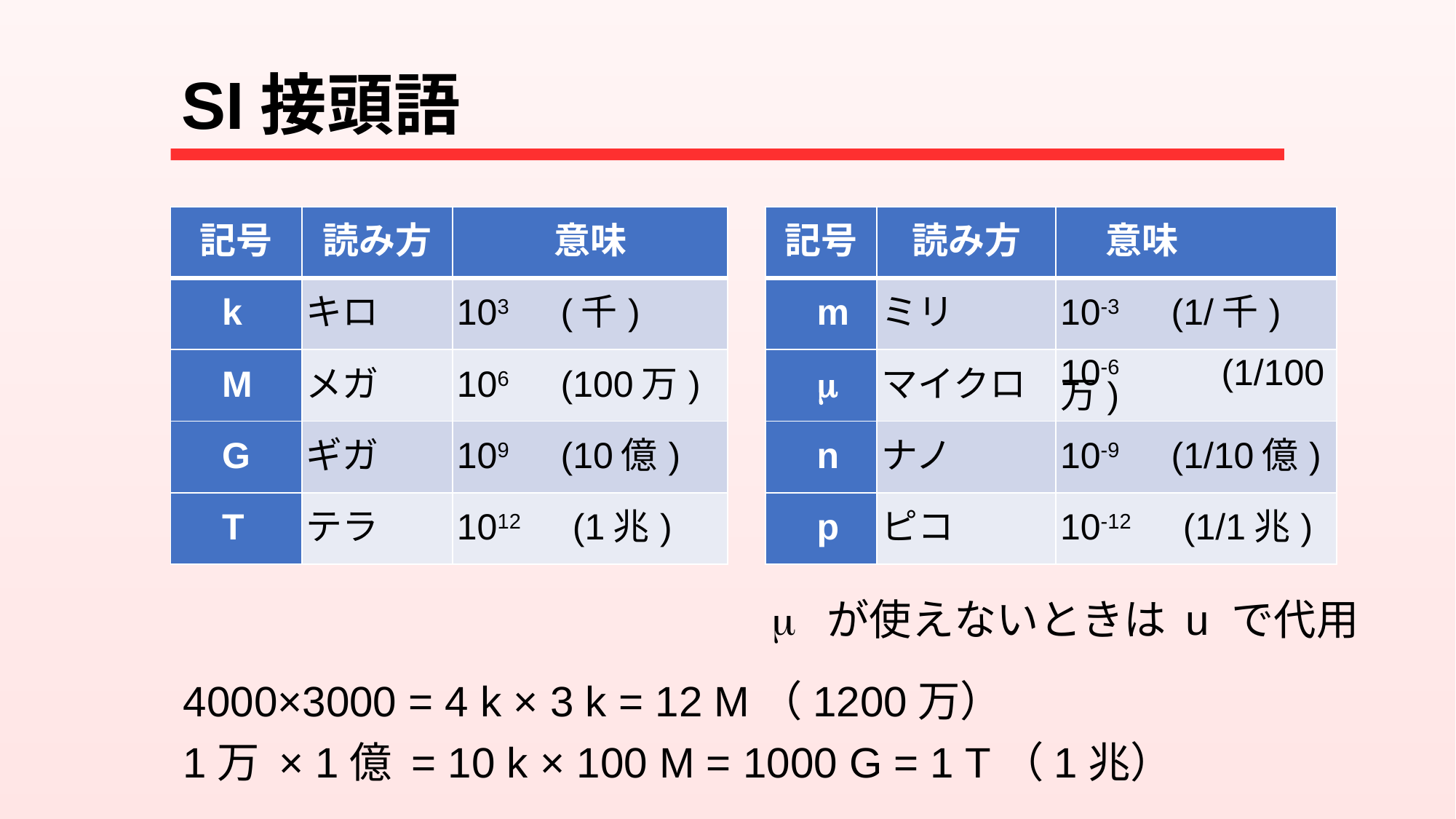

# SI接頭語
| 記号 | 読み方 | 意味 |
| --- | --- | --- |
| m | ミリ | 10-3　(1/千) |
| μ | マイクロ | 10-6　(1/100万) |
| n | ナノ | 10-9　(1/10億) |
| p | ピコ | 10-12　(1/1兆) |
| 記号 | 読み方 | 意味 |
| --- | --- | --- |
| k | キロ | 103　(千) |
| M | メガ | 106　(100万) |
| G | ギガ | 109　(10億) |
| T | テラ | 1012　(1兆) |
μ が使えないときは u で代用
4000×3000 = 4 k × 3 k = 12 M（1200万）
1万 × 1億 = 10 k × 100 M = 1000 G = 1 T（1兆）